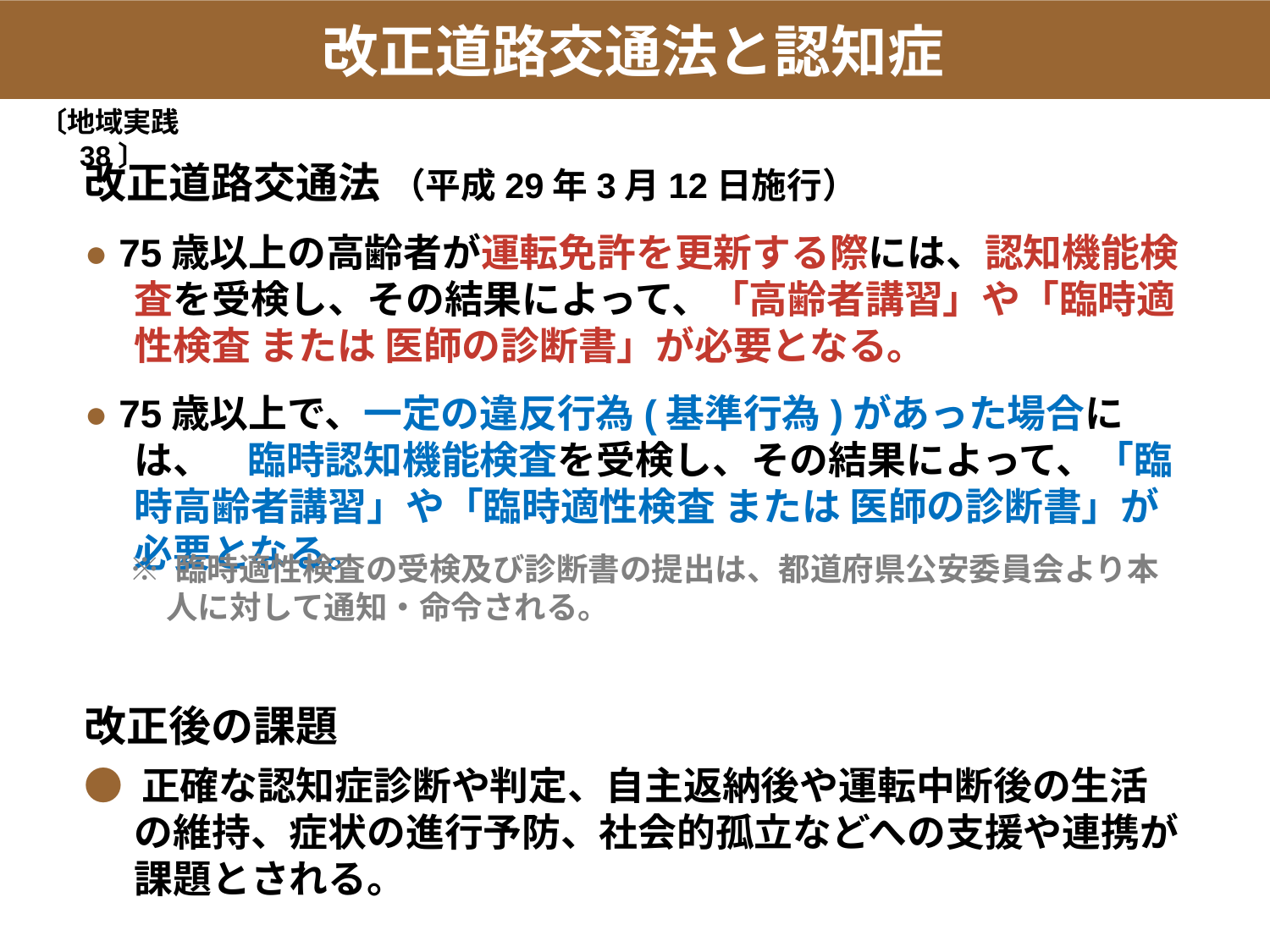

改正道路交通法と認知症
〔地域実践38〕
改正道路交通法 （平成29年3月12日施行）
● 75歳以上の高齢者が運転免許を更新する際には、認知機能検査を受検し、その結果によって、「高齢者講習」や「臨時適性検査 または 医師の診断書」が必要となる。
● 75歳以上で、一定の違反行為(基準行為)があった場合には、    臨時認知機能検査を受検し、その結果によって、「臨時高齢者講習」や「臨時適性検査 または 医師の診断書」が必要となる。

改正後の課題
● 正確な認知症診断や判定、自主返納後や運転中断後の生活の維持、症状の進行予防、社会的孤立などへの支援や連携が課題とされる。
※ 臨時適性検査の受検及び診断書の提出は、都道府県公安委員会より本人に対して通知・命令される。